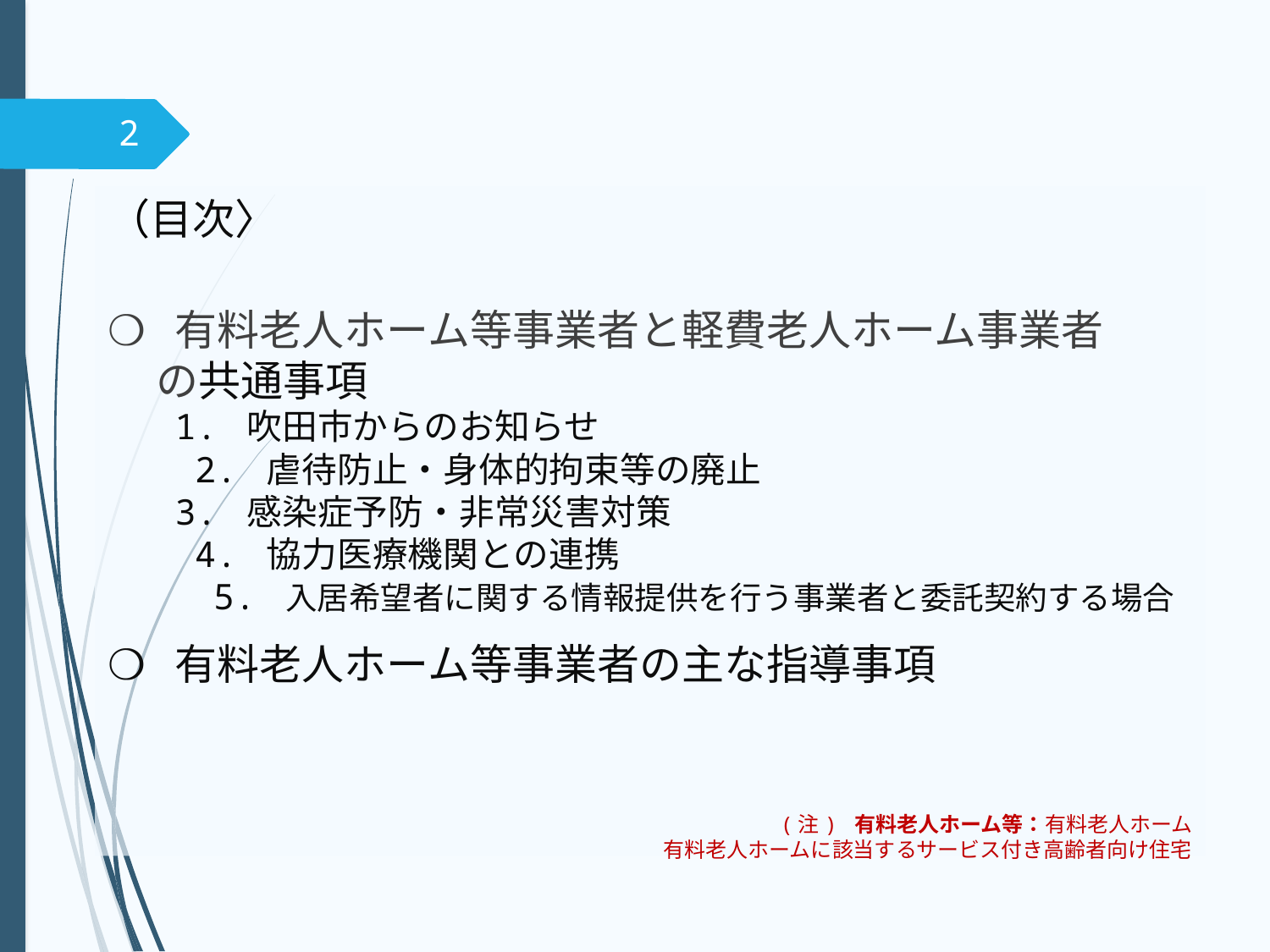

2
（目次〉
❍  有料老人ホーム等事業者と軽費老人ホーム事業者
    の共通事項
　   1. 吹田市からのお知らせ
　 　2. 虐待防止・身体的拘束等の廃止
　   3. 感染症予防・非常災害対策
　　 4. 協力医療機関との連携
     5. 入居希望者に関する情報提供を行う事業者と委託契約する場合
❍  有料老人ホーム等事業者の主な指導事項

(注) 有料老人ホーム等：有料老人ホーム
　　　　　　　　　　　　　   有料老人ホームに該当するサービス付き高齢者向け住宅